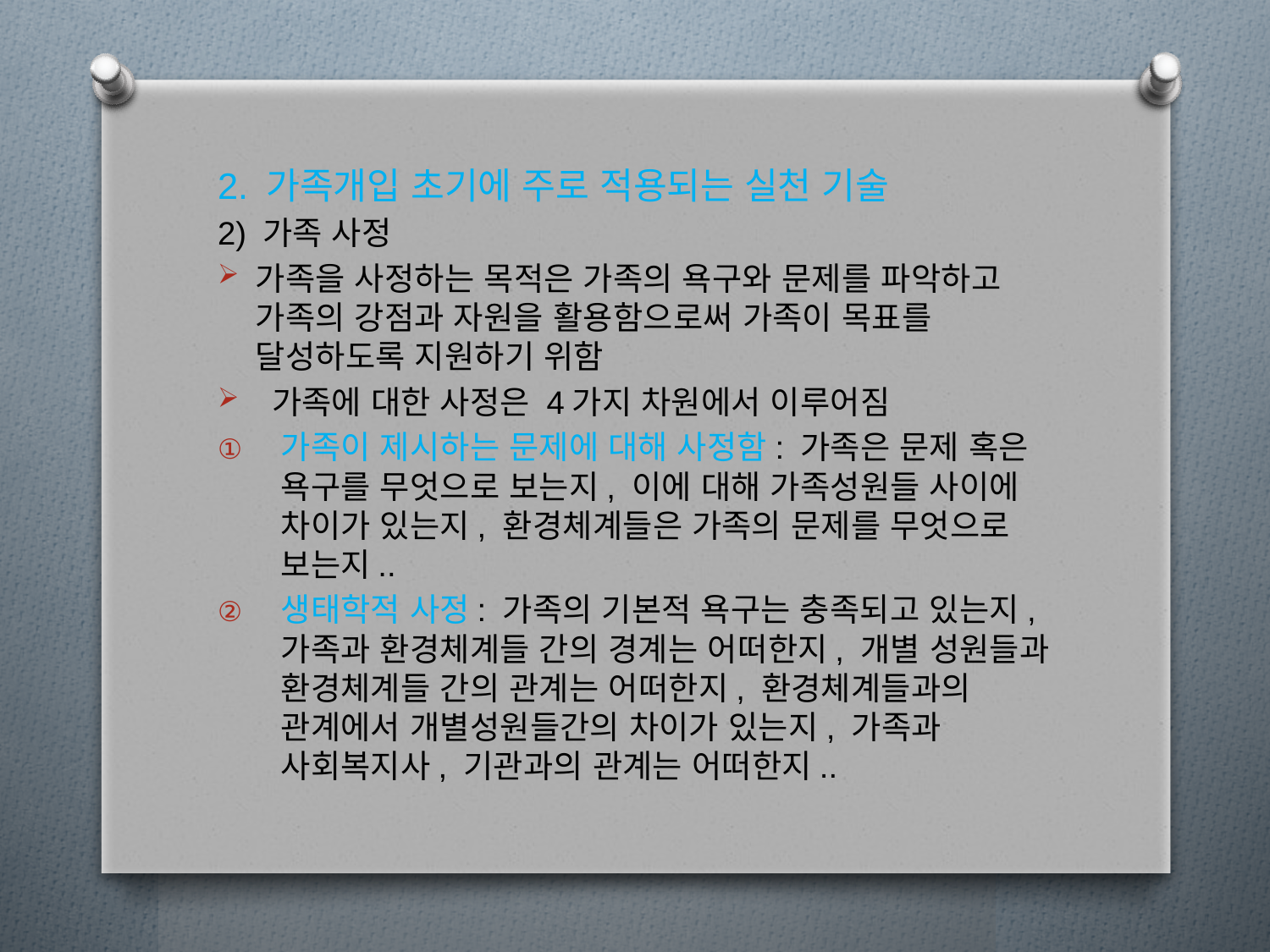

2. 가족개입 초기에 주로 적용되는 실천 기술
2) 가족 사정
가족을 사정하는 목적은 가족의 욕구와 문제를 파악하고 가족의 강점과 자원을 활용함으로써 가족이 목표를 달성하도록 지원하기 위함
 가족에 대한 사정은 4가지 차원에서 이루어짐
가족이 제시하는 문제에 대해 사정함: 가족은 문제 혹은 욕구를 무엇으로 보는지, 이에 대해 가족성원들 사이에 차이가 있는지, 환경체계들은 가족의 문제를 무엇으로 보는지..
생태학적 사정: 가족의 기본적 욕구는 충족되고 있는지, 가족과 환경체계들 간의 경계는 어떠한지, 개별 성원들과 환경체계들 간의 관계는 어떠한지, 환경체계들과의 관계에서 개별성원들간의 차이가 있는지, 가족과 사회복지사, 기관과의 관계는 어떠한지..